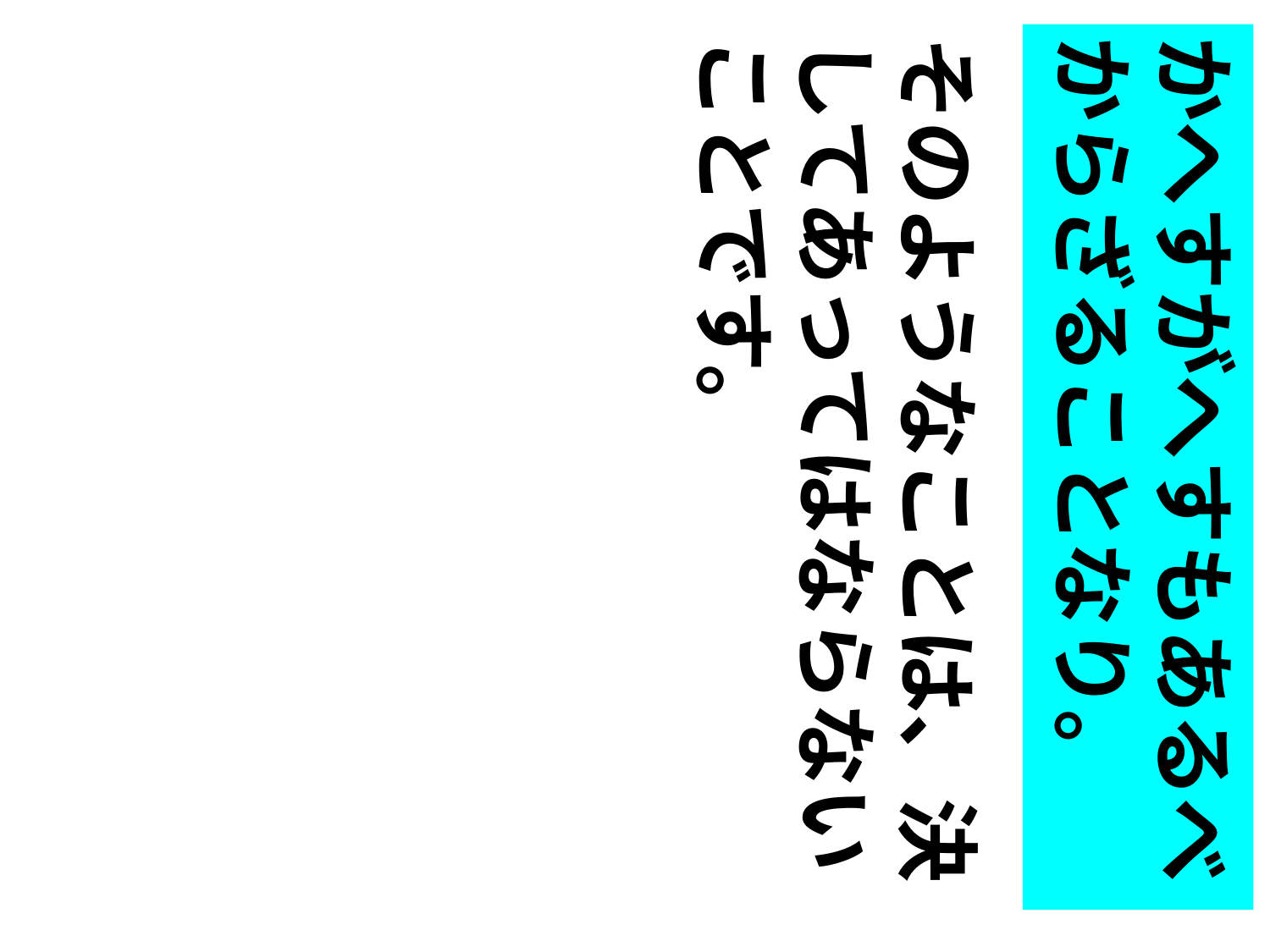

そのようなことは、決してあってはならないことです。
かへすがへすもあるべからざることなり。